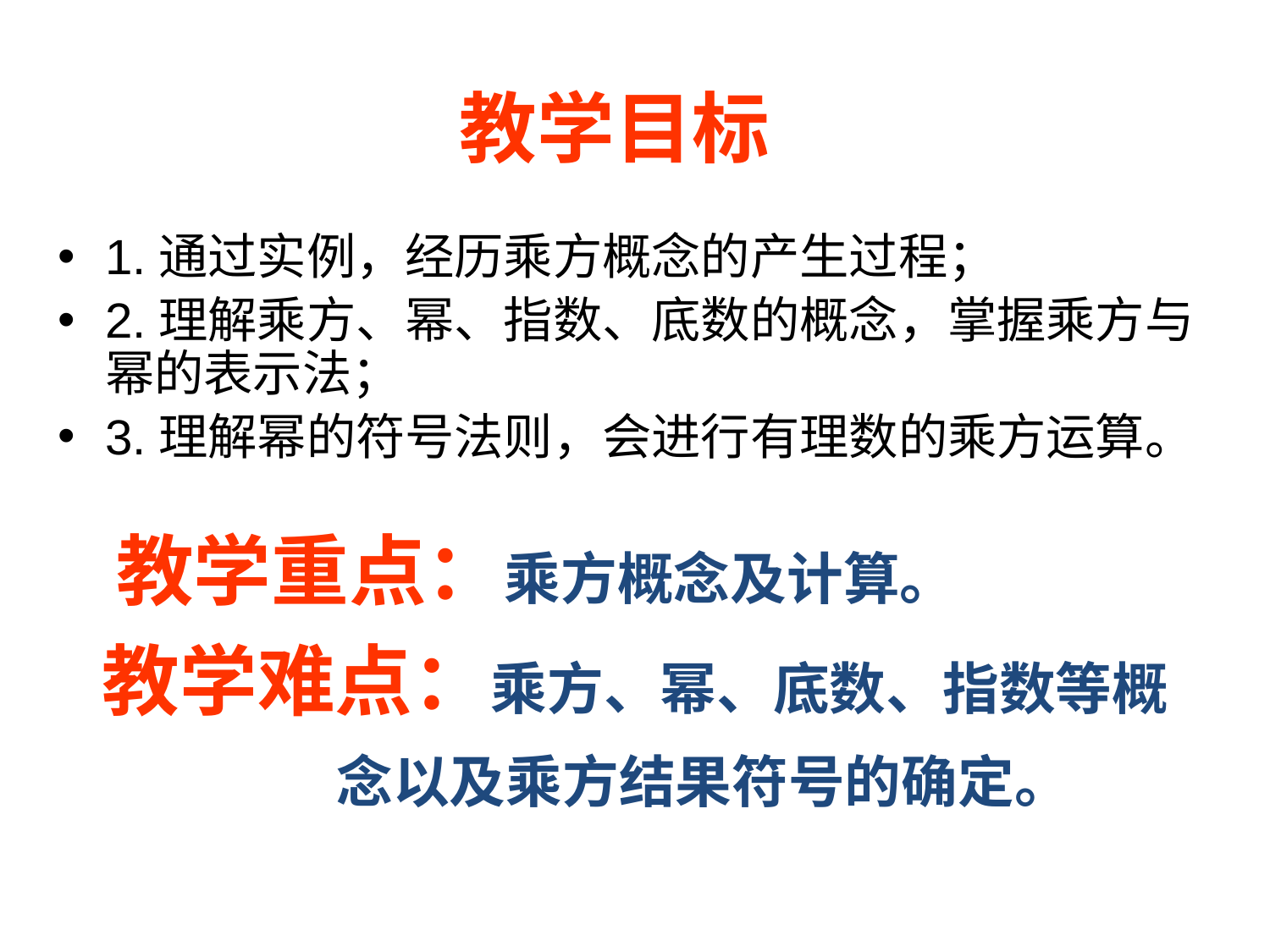

# 教学目标
1.通过实例，经历乘方概念的产生过程；
2.理解乘方、幂、指数、底数的概念，掌握乘方与幂的表示法；
3.理解幂的符号法则，会进行有理数的乘方运算。

教学重点：乘方概念及计算。
教学难点：乘方、幂、底数、指数等概             念以及乘方结果符号的确定。